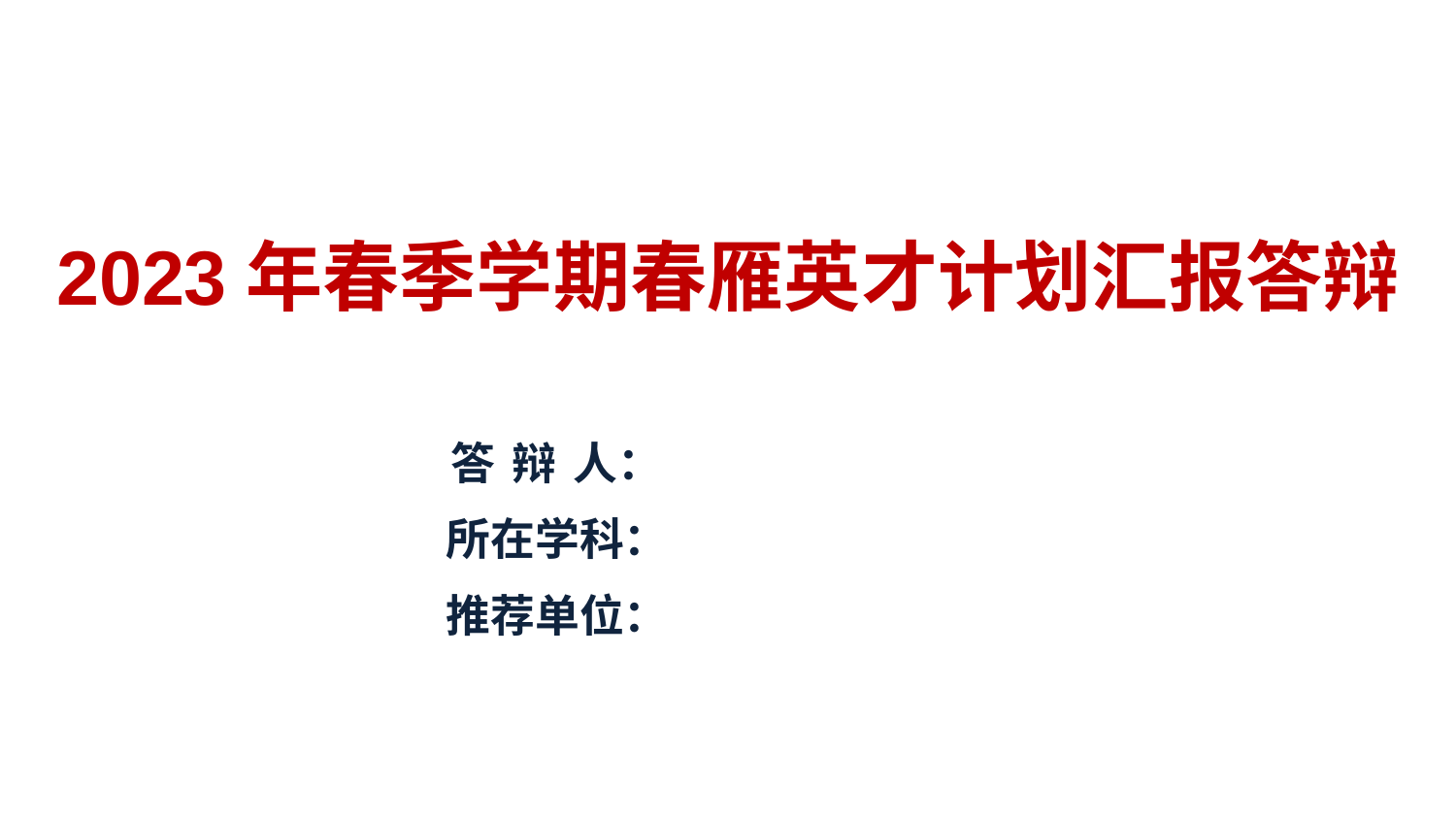

2023年春季学期春雁英才计划汇报答辩
| 答 辩 人： |  |
| --- | --- |
| 所在学科： |  |
| 推荐单位： |  |